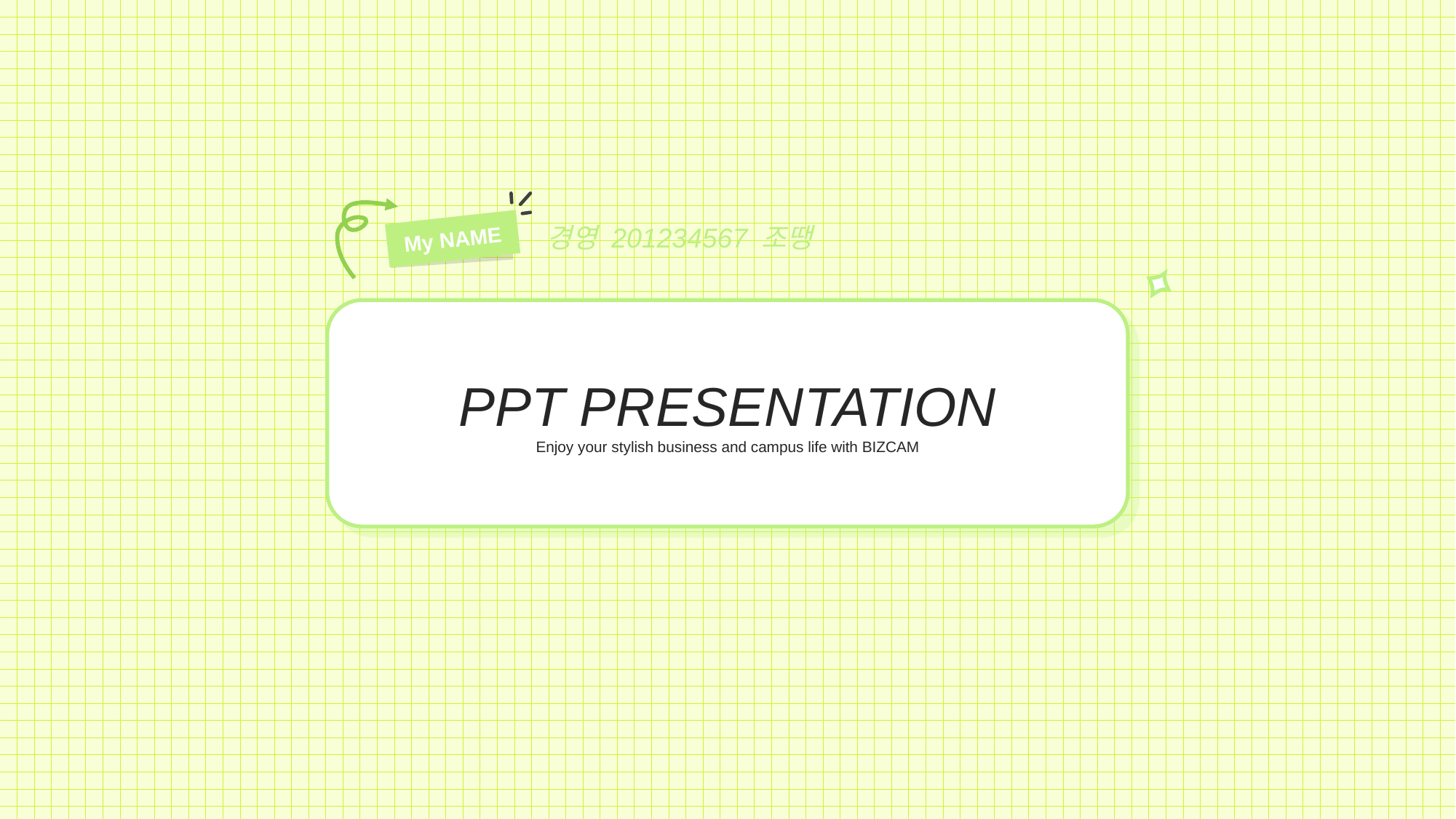

경영 201234567 조땡
My NAME

PPT PRESENTATION
Enjoy your stylish business and campus life with BIZCAM